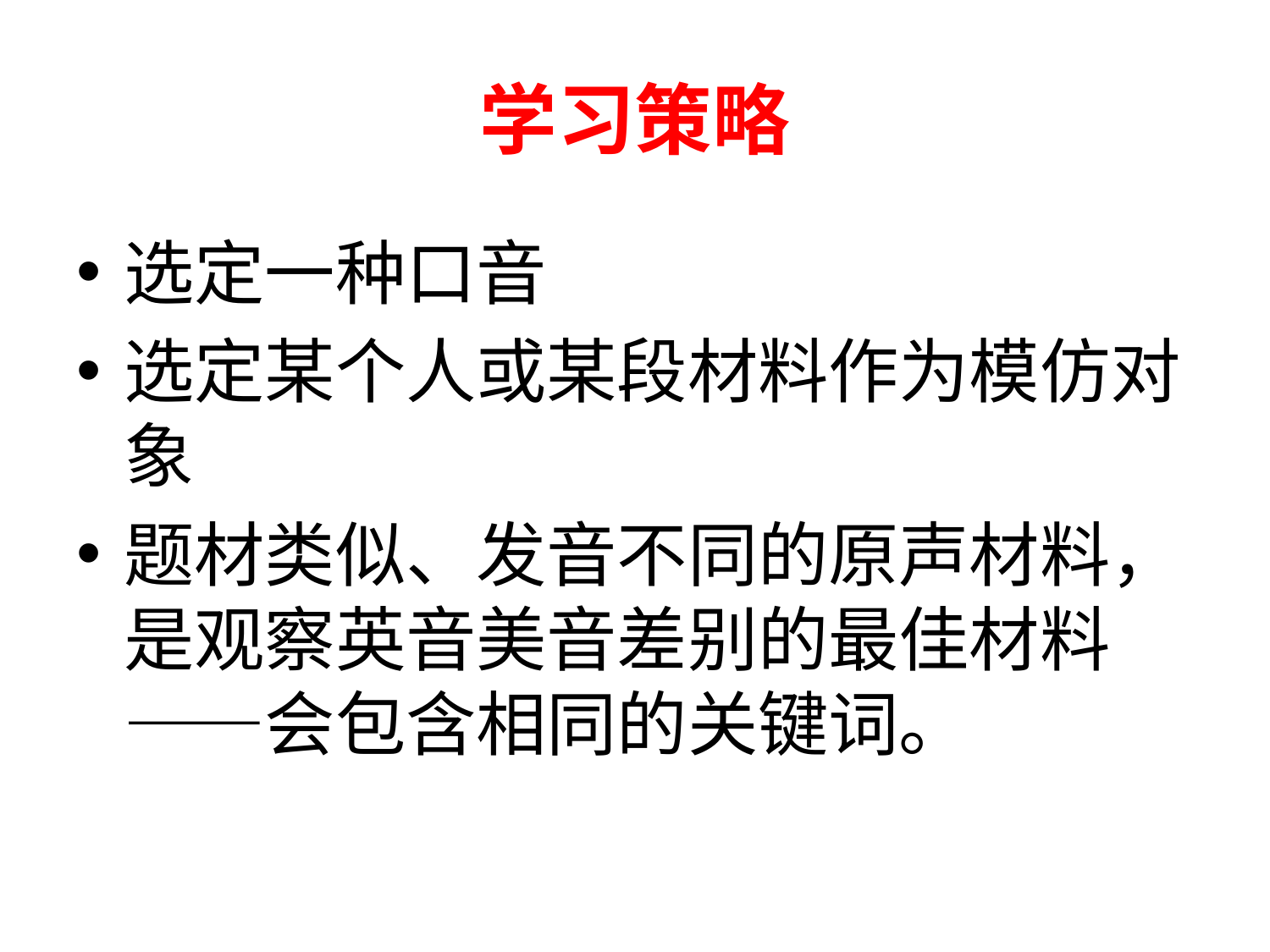

# 学习策略
选定一种口音
选定某个人或某段材料作为模仿对象
题材类似、发音不同的原声材料，是观察英音美音差别的最佳材料——会包含相同的关键词。